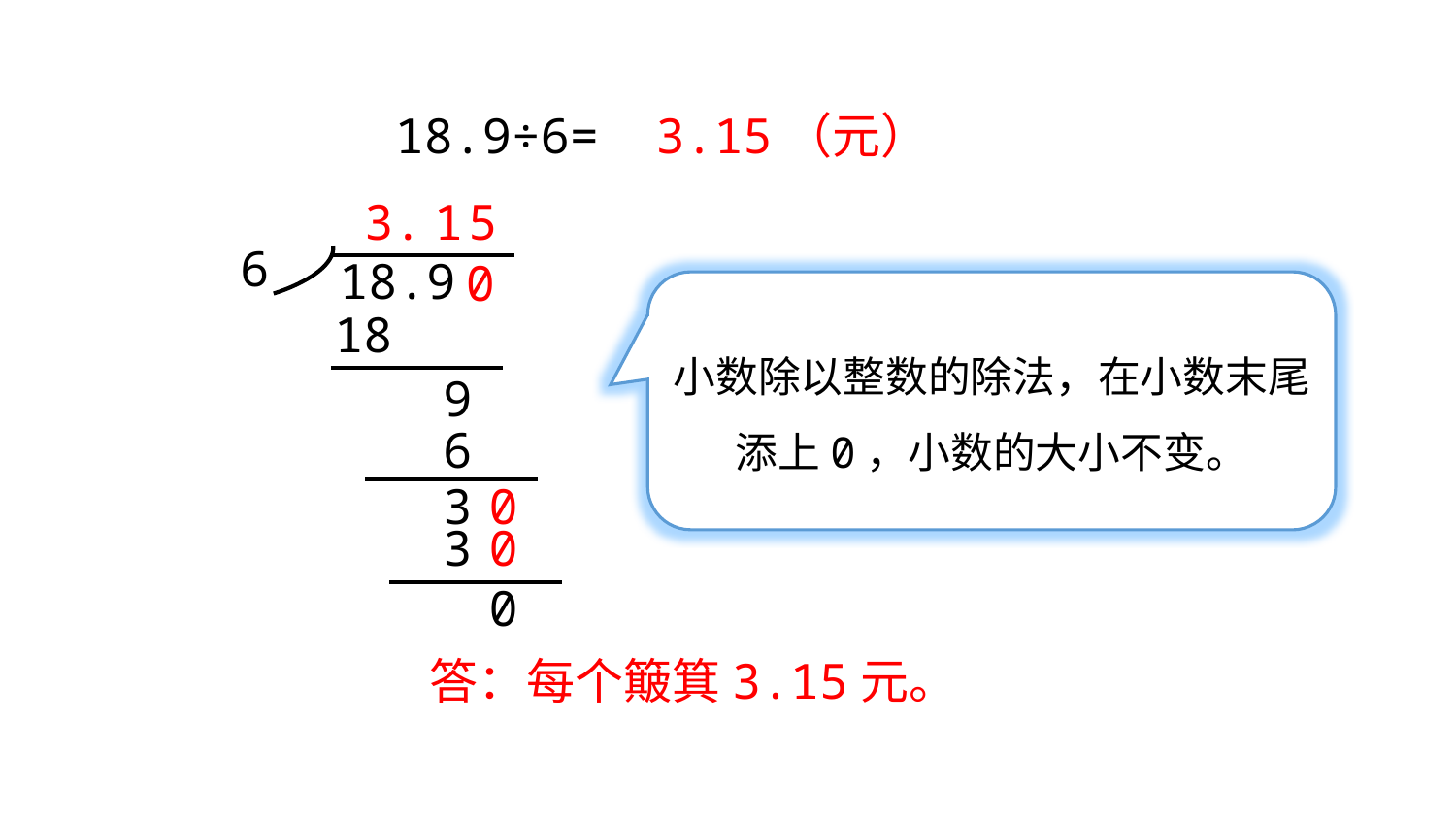

18.9÷6=
3.15（元）
3.
1
5

6
18.9
0
小数除以整数的除法，在小数末尾添上0，小数的大小不变。
18
9
6
3
0
3
0
0
答：每个簸箕3.15元。